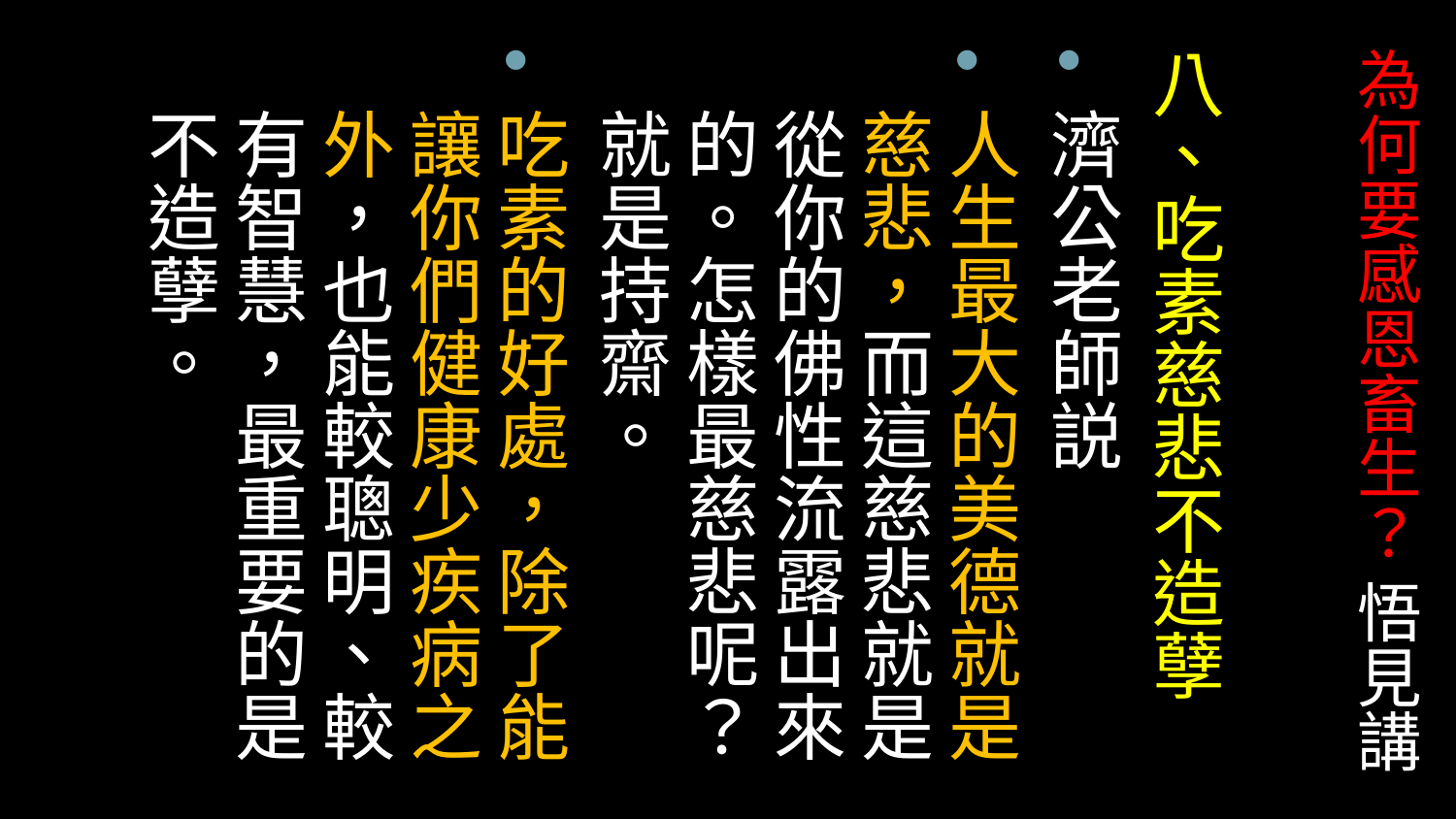

八、吃素慈悲不造孽
濟公老師説
人生最大的美德就是慈悲，而這慈悲就是從你的佛性流露出來的。怎樣最慈悲呢？就是持齋。
吃素的好處，除了能讓你們健康少疾病之外，也能較聰明、較有智慧，最重要的是不造孽。

# 為何要感恩畜生？ 悟見講